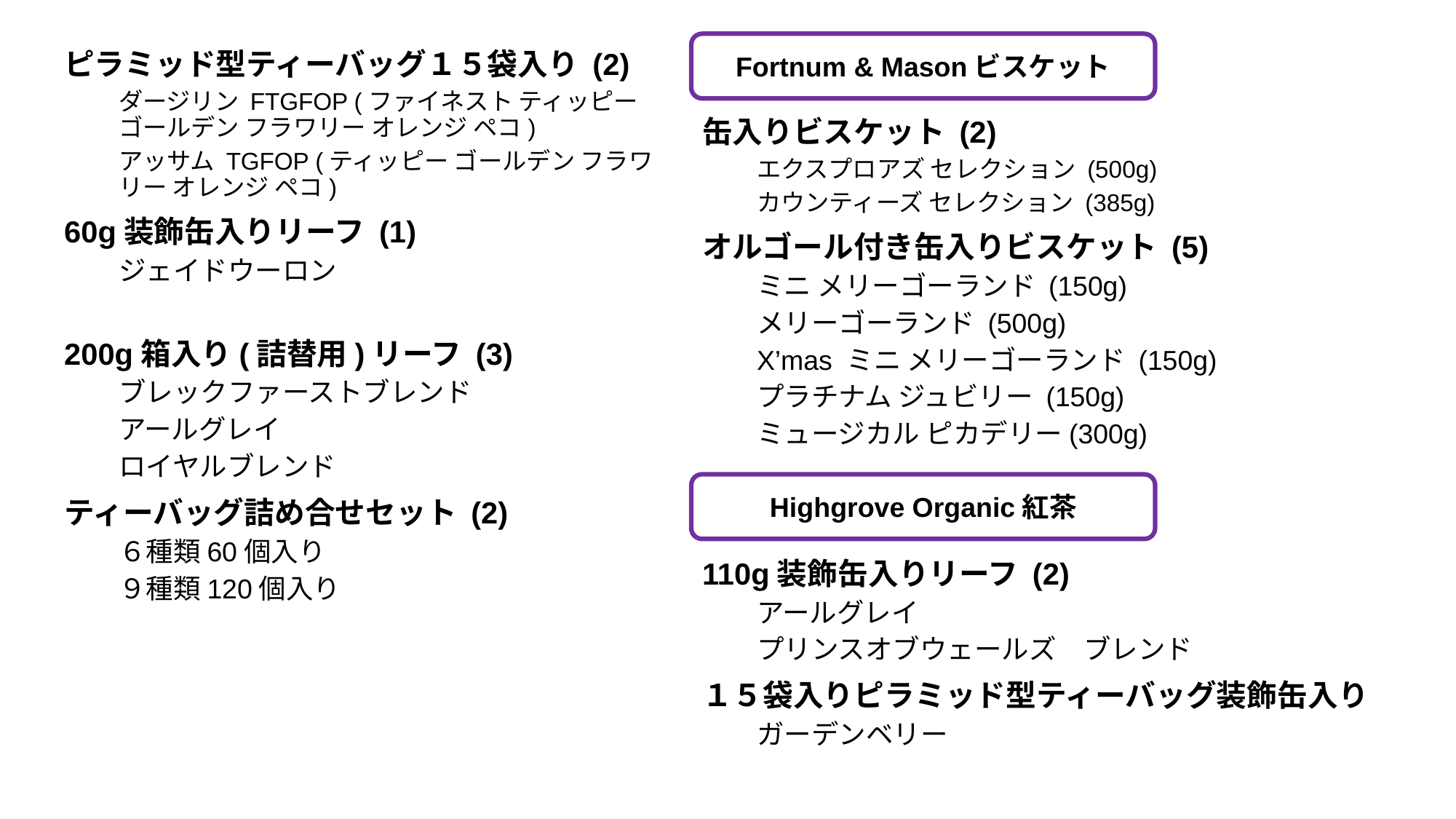

Fortnum & Masonビスケット
ピラミッド型ティーバッグ１５袋入り (2)
ダージリン FTGFOP (ファイネスト ティッピー ゴールデン フラワリー オレンジ ペコ)
アッサム TGFOP (ティッピー ゴールデン フラワリー オレンジ ペコ)
60g装飾缶入りリーフ (1)
ジェイドウーロン

200g箱入り(詰替用)リーフ (3)
ブレックファーストブレンド
アールグレイ
ロイヤルブレンド
ティーバッグ詰め合せセット (2)
６種類60個入り
９種類120個入り

缶入りビスケット (2)
エクスプロアズ セレクション (500g)
カウンティーズ セレクション (385g)
オルゴール付き缶入りビスケット (5)
ミニ メリーゴーランド (150g)
メリーゴーランド (500g)
X’mas ミニ メリーゴーランド (150g)
プラチナム ジュビリー (150g)
ミュージカル ピカデリー(300g)

Highgrove Organic紅茶
110g装飾缶入りリーフ (2)
アールグレイ
プリンスオブウェールズ　ブレンド
１５袋入りピラミッド型ティーバッグ装飾缶入り
ガーデンベリー